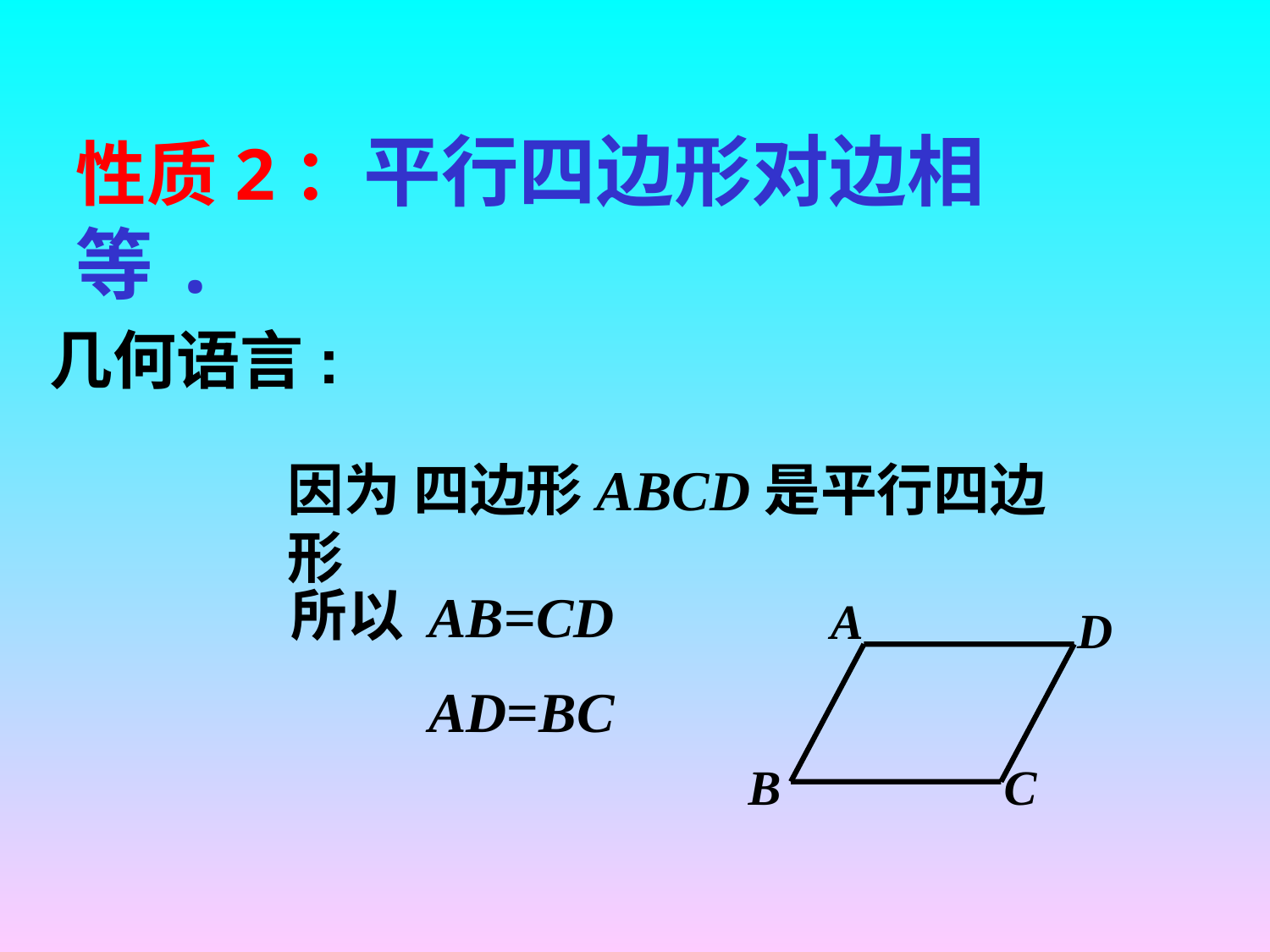

性质2：平行四边形对边相等.
几何语言:
因为 四边形ABCD是平行四边形
所以
AB=CD
AD=BC
A
D
B
C